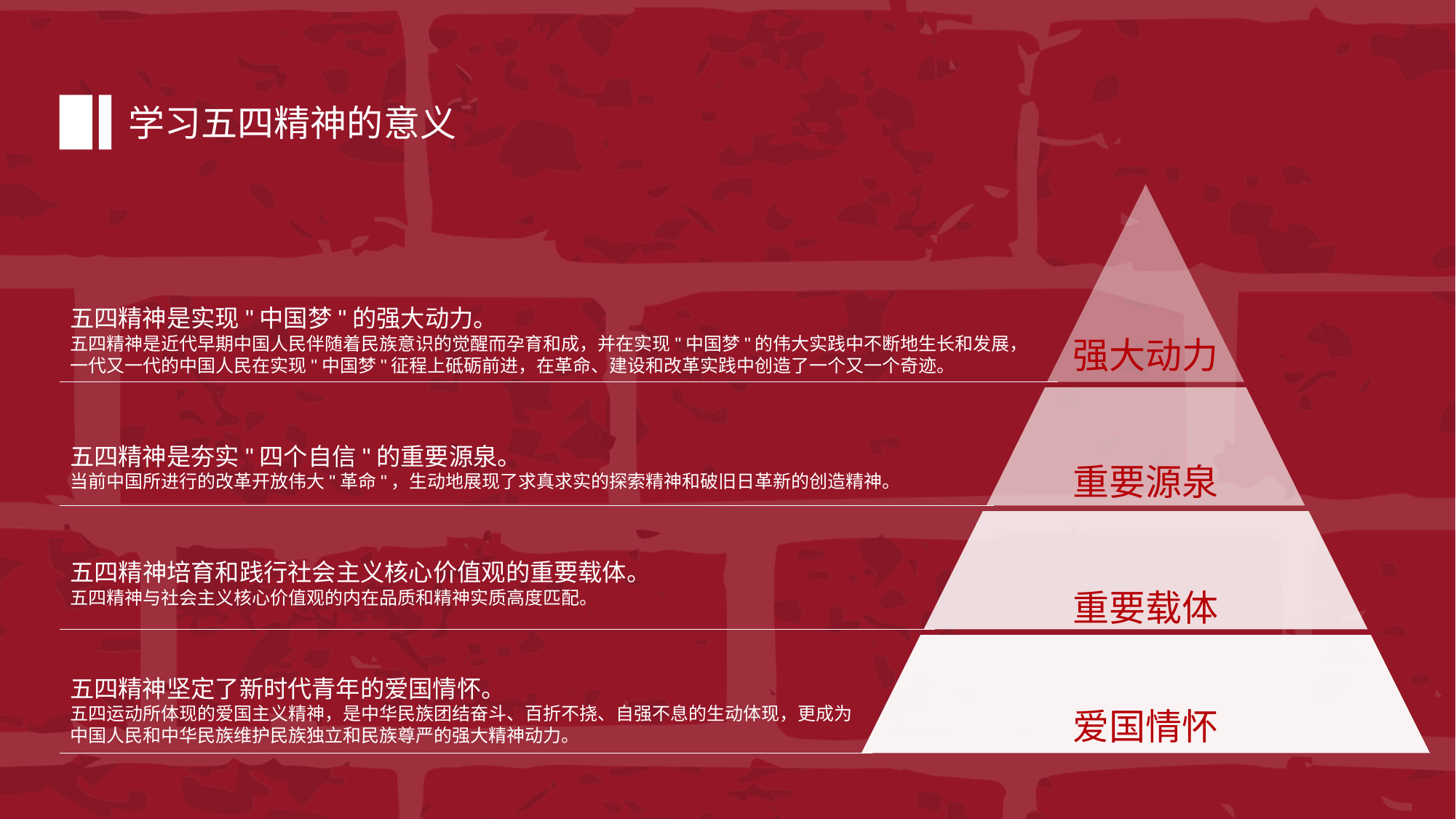

学习五四精神的意义

五四精神是实现"中国梦"的强大动力。
五四精神是近代早期中国人民伴随着民族意识的觉醒而孕育和成，并在实现"中国梦"的伟大实践中不断地生长和发展，一代又一代的中国人民在实现"中国梦"征程上砥砺前进，在革命、建设和改革实践中创造了一个又一个奇迹。
强大动力
五四精神是夯实"四个自信"的重要源泉。
当前中国所进行的改革开放伟大"革命"，生动地展现了求真求实的探索精神和破旧日革新的创造精神。
重要源泉
五四精神培育和践行社会主义核心价值观的重要载体。
五四精神与社会主义核心价值观的内在品质和精神实质高度匹配。
重要载体
五四精神坚定了新时代青年的爱国情怀。
五四运动所体现的爱国主义精神，是中华民族团结奋斗、百折不挠、自强不息的生动体现，更成为中国人民和中华民族维护民族独立和民族尊严的强大精神动力。
爱国情怀